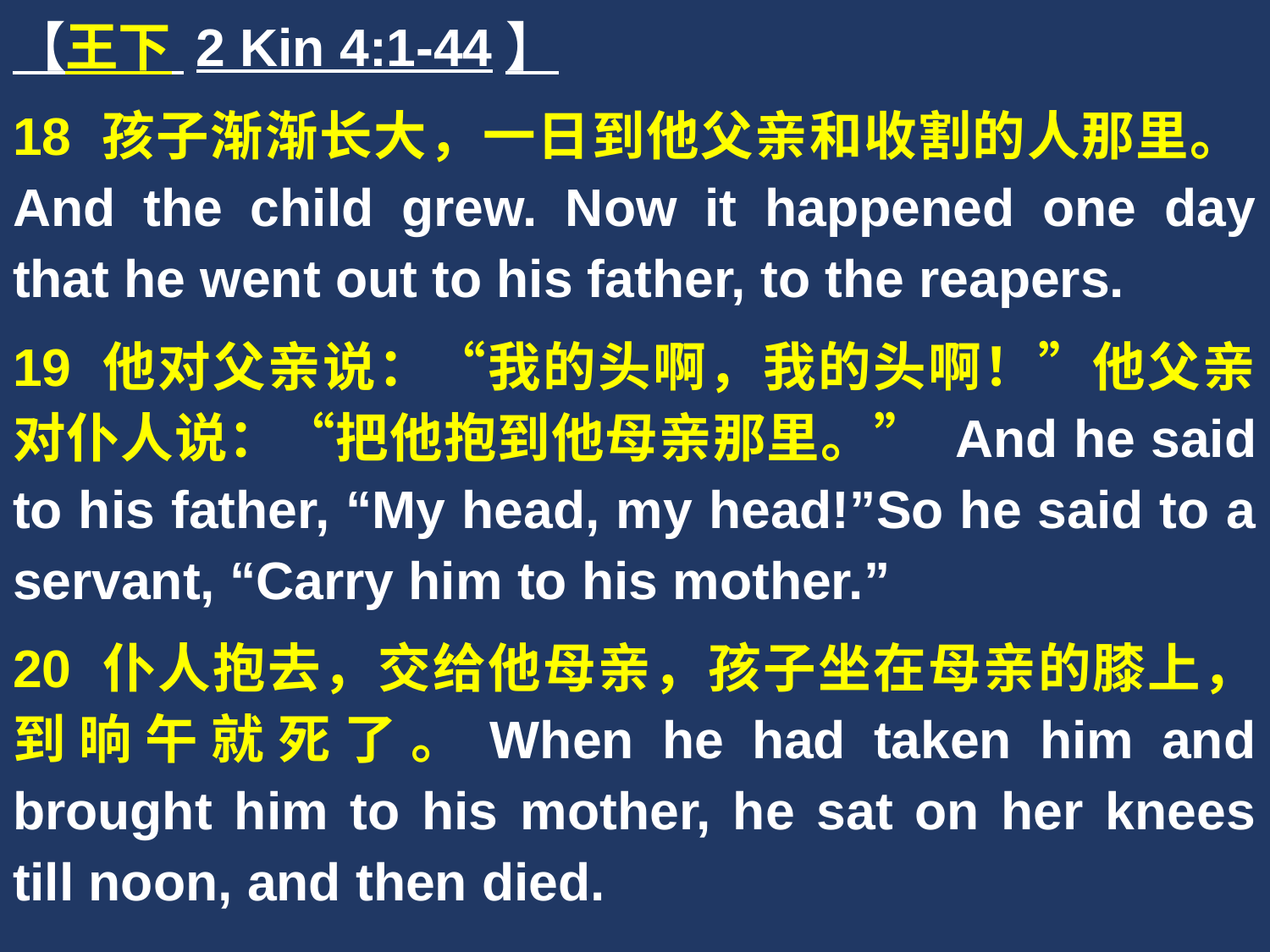

【王下 2 Kin 4:1-44】
18 孩子渐渐长大，一日到他父亲和收割的人那里。And the child grew. Now it happened one day that he went out to his father, to the reapers.
19 他对父亲说：“我的头啊，我的头啊！”他父亲对仆人说：“把他抱到他母亲那里。” And he said to his father, “My head, my head!”So he said to a servant, “Carry him to his mother.”
20 仆人抱去，交给他母亲，孩子坐在母亲的膝上，到晌午就死了。When he had taken him and brought him to his mother, he sat on her knees till noon, and then died.